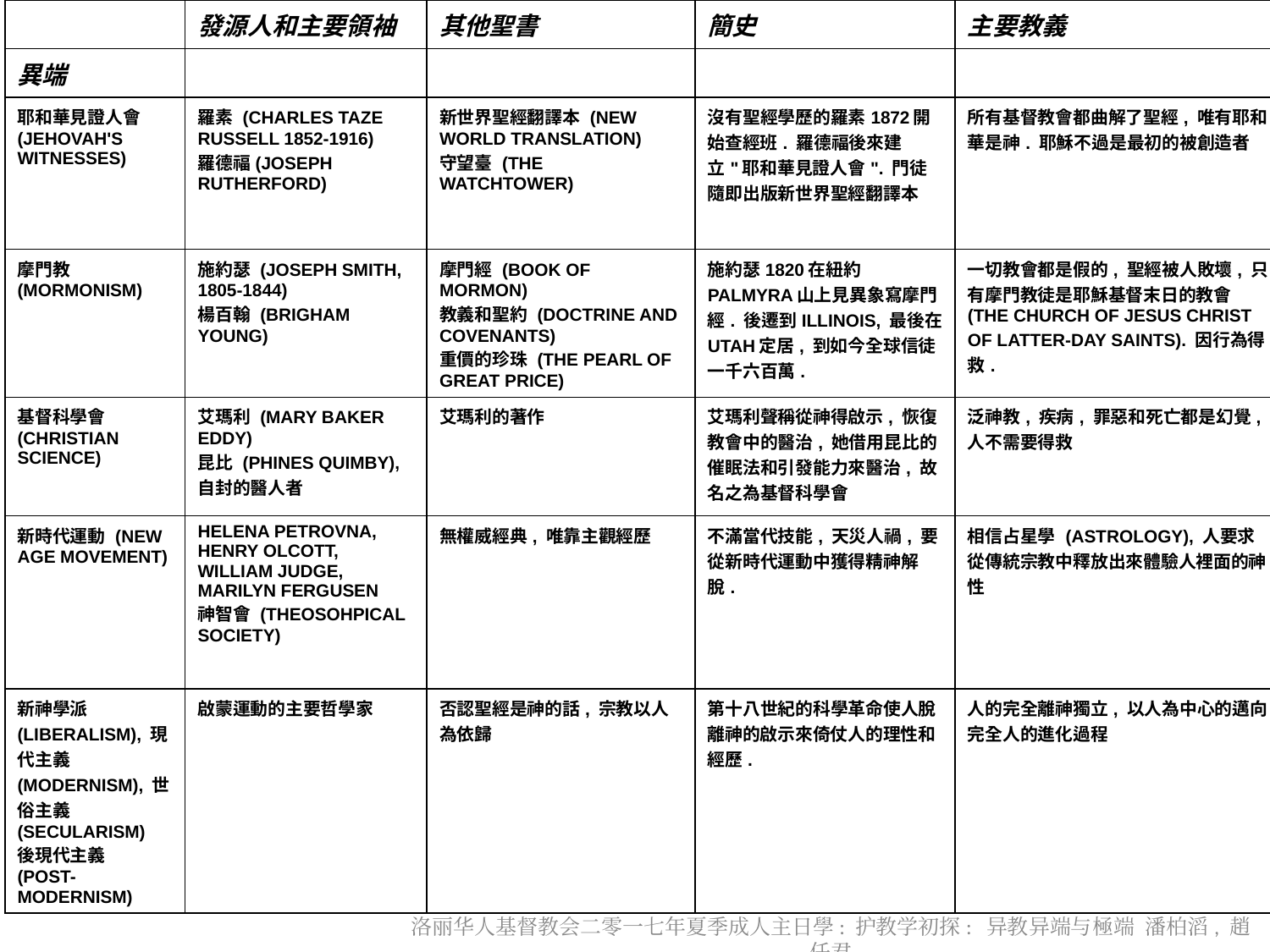

|  | 發源人和主要領袖 | 其他聖書 | 簡史 | 主要教義 |
| --- | --- | --- | --- | --- |
| 異端 |  |  |  |  |
| 耶和華見證人會 (JEHOVAH'S WITNESSES) | 羅素 (CHARLES TAZE RUSSELL 1852-1916) 羅德福(JOSEPH RUTHERFORD) | 新世界聖經翻譯本 (NEW WORLD TRANSLATION) 守望臺 (THE WATCHTOWER) | 沒有聖經學歷的羅素1872開始查經班. 羅德福後來建立"耶和華見證人會". 門徒隨即出版新世界聖經翻譯本 | 所有基督教會都曲解了聖經, 唯有耶和華是神. 耶穌不過是最初的被創造者 |
| 摩門教 (MORMONISM) | 施約瑟 (JOSEPH SMITH, 1805-1844) 楊百翰 (BRIGHAM YOUNG) | 摩門經 (BOOK OF MORMON) 教義和聖約 (DOCTRINE AND COVENANTS) 重價的珍珠 (THE PEARL OF GREAT PRICE) | 施約瑟1820在紐約PALMYRA山上見異象寫摩門經. 後遷到ILLINOIS, 最後在UTAH定居, 到如今全球信徒一千六百萬. | 一切教會都是假的, 聖經被人敗壞, 只有摩門教徒是耶穌基督末日的教會 (THE CHURCH OF JESUS CHRIST OF LATTER-DAY SAINTS). 因行為得救. |
| 基督科學會 (CHRISTIAN SCIENCE) | 艾瑪利 (MARY BAKER EDDY) 昆比 (PHINES QUIMBY), 自封的醫人者 | 艾瑪利的著作 | 艾瑪利聲稱從神得啟示, 恢復教會中的醫治, 她借用昆比的催眠法和引發能力來醫治, 故名之為基督科學會 | 泛神教, 疾病, 罪惡和死亡都是幻覺, 人不需要得救 |
| 新時代運動 (NEW AGE MOVEMENT) | HELENA PETROVNA, HENRY OLCOTT, WILLIAM JUDGE, MARILYN FERGUSEN 神智會 (THEOSOHPICAL SOCIETY) | 無權威經典, 唯靠主觀經歷 | 不滿當代技能, 天災人禍, 要從新時代運動中獲得精神解脫. | 相信占星學 (ASTROLOGY), 人要求從傳統宗教中釋放出來體驗人裡面的神性 |
| 新神學派 (LIBERALISM), 現代主義 (MODERNISM), 世俗主義 (SECULARISM) 後現代主義 (POST-MODERNISM) | 啟蒙運動的主要哲學家 | 否認聖經是神的話, 宗教以人為依歸 | 第十八世紀的科學革命使人脫離神的啟示來倚仗人的理性和經歷. | 人的完全離神獨立, 以人為中心的邁向完全人的進化過程 |
洛丽华人基督教会二零一七年夏季成人主日學: 护教学初探:  异教异端与極端  潘柏滔, 趙任君